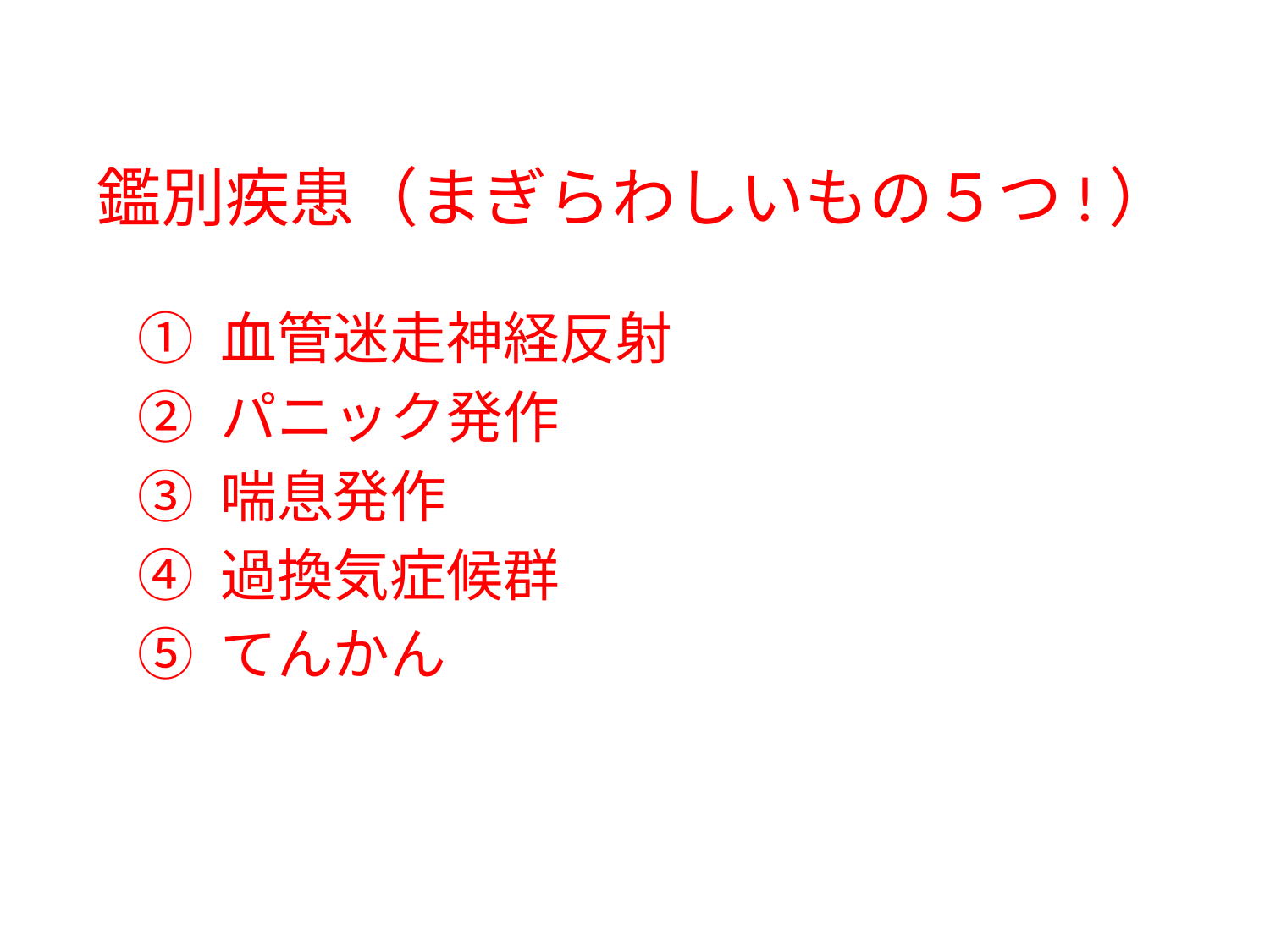

# 鑑別疾患（まぎらわしいもの５つ!）
① 血管迷走神経反射
② パニック発作
③ 喘息発作
④ 過換気症候群
⑤ てんかん